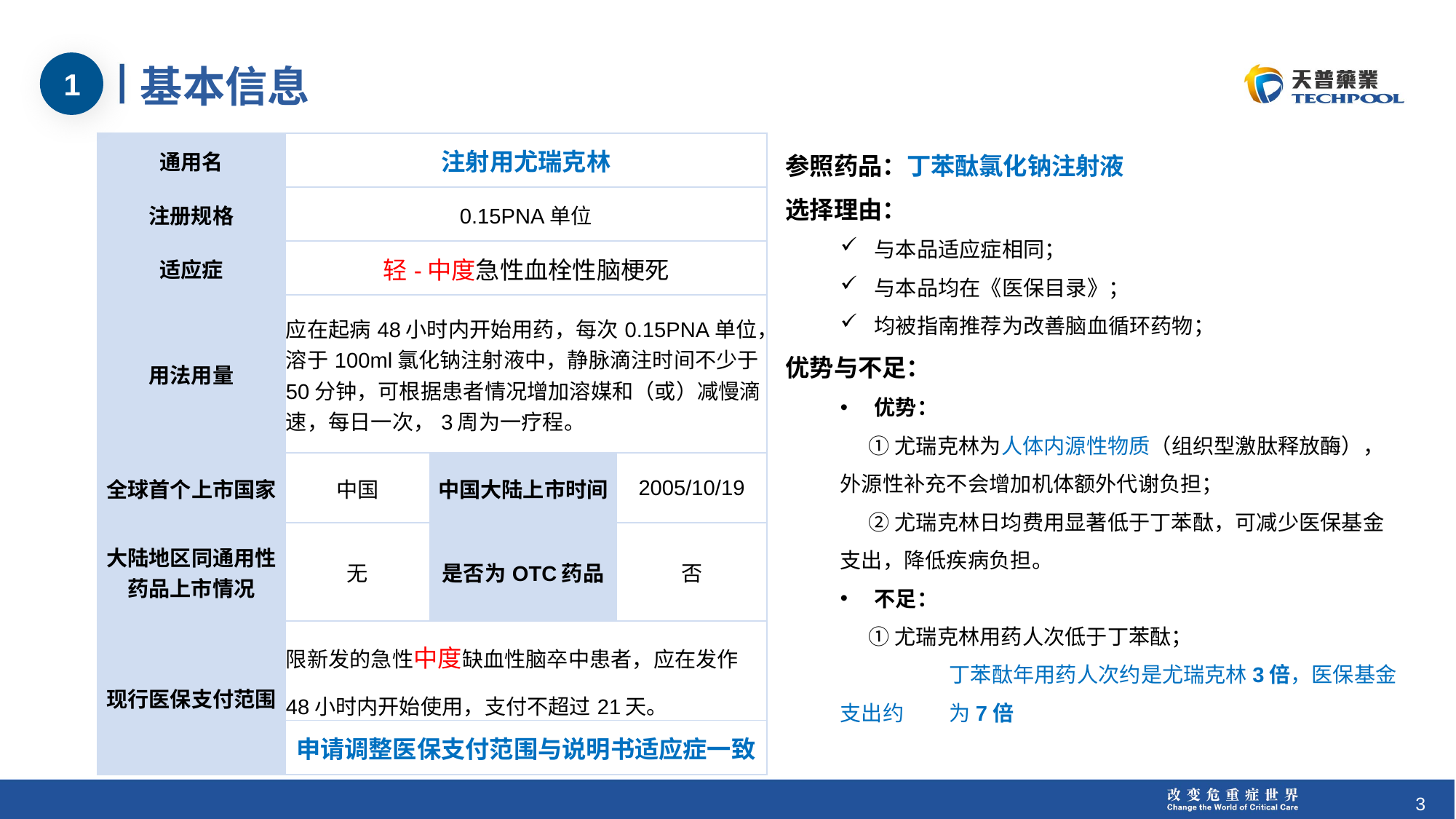

1
# 基本信息
参照药品：丁苯酞氯化钠注射液
选择理由：
与本品适应症相同；
与本品均在《医保目录》；
均被指南推荐为改善脑血循环药物；
优势与不足：
优势：
      ①尤瑞克林为人体内源性物质（组织型激肽释放酶），	外源性补充不会增加机体额外代谢负担；
      ②尤瑞克林日均费用显著低于丁苯酞，可减少医保基金	支出，降低疾病负担。
不足：
      ①尤瑞克林用药人次低于丁苯酞；
	丁苯酞年用药人次约是尤瑞克林3倍，医保基金支出约	为7倍
| 通用名 | 注射用尤瑞克林 |  |  |
| --- | --- | --- | --- |
| 注册规格 | 0.15PNA单位 |  |  |
| 适应症 | 轻-中度急性血栓性脑梗死 |  |  |
| 用法用量 | 应在起病48小时内开始用药，每次0.15PNA单位，溶于100ml氯化钠注射液中，静脉滴注时间不少于50分钟，可根据患者情况增加溶媒和（或）减慢滴速，每日一次，3周为一疗程。 |  |  |
| 全球首个上市国家 | 中国 | 中国大陆上市时间 | 2005/10/19 |
| 大陆地区同通用性药品上市情况 | 无 | 是否为OTC药品 | 否 |
| 现行医保支付范围 | 限新发的急性中度缺血性脑卒中患者，应在发作48小时内开始使用，支付不超过21天。 |  |  |
|  | 申请调整医保支付范围与说明书适应症一致 |  |  |